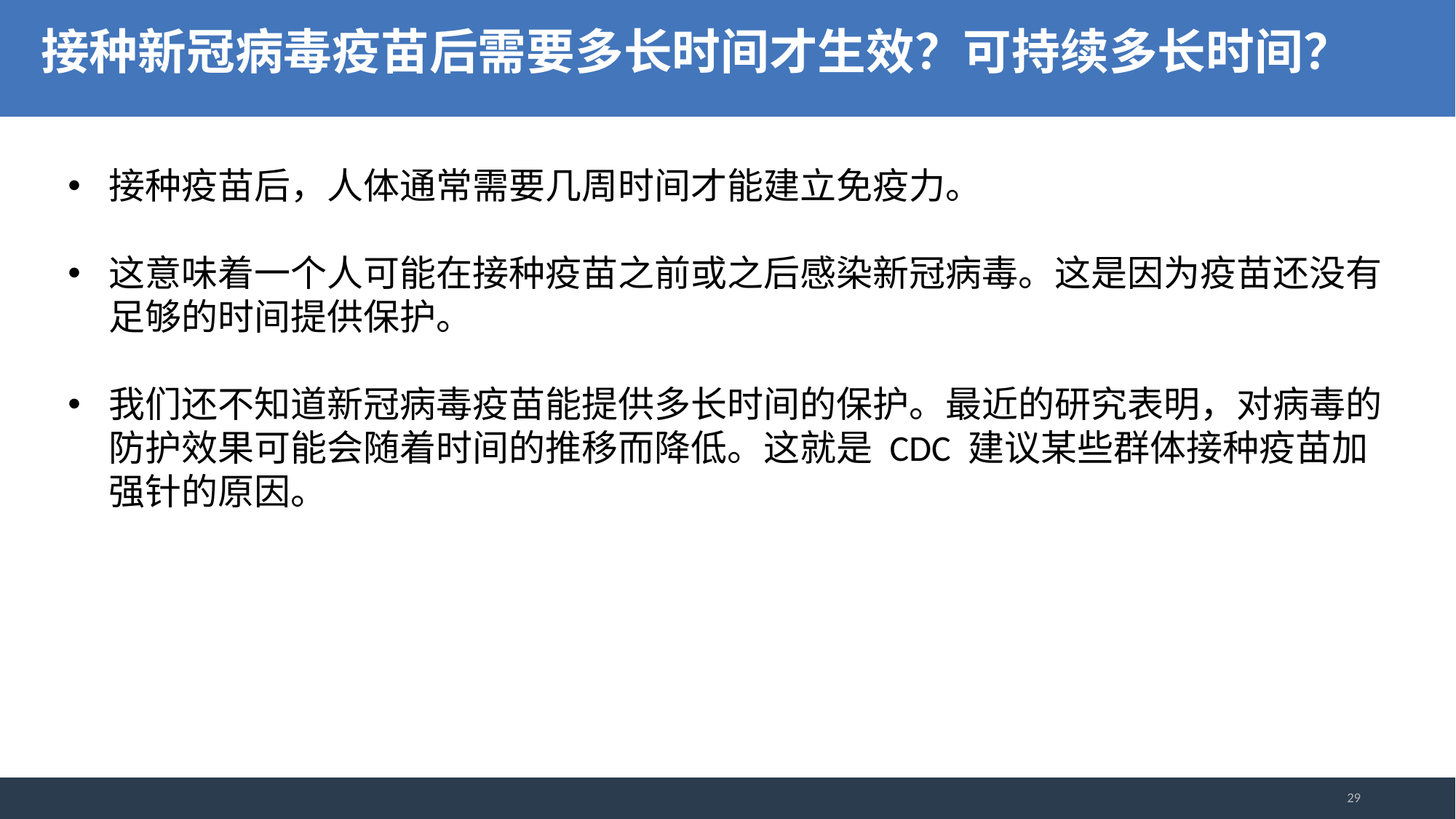

接种新冠病毒疫苗后需要多长时间才生效？可持续多长时间？
接种疫苗后，人体通常需要几周时间才能建立免疫力。

这意味着一个人可能在接种疫苗之前或之后感染新冠病毒。这是因为疫苗还没有足够的时间提供保护。

我们还不知道新冠病毒疫苗能提供多长时间的保护。最近的研究表明，对病毒的防护效果可能会随着时间的推移而降低。这就是 CDC 建议某些群体接种疫苗加强针的原因。

29